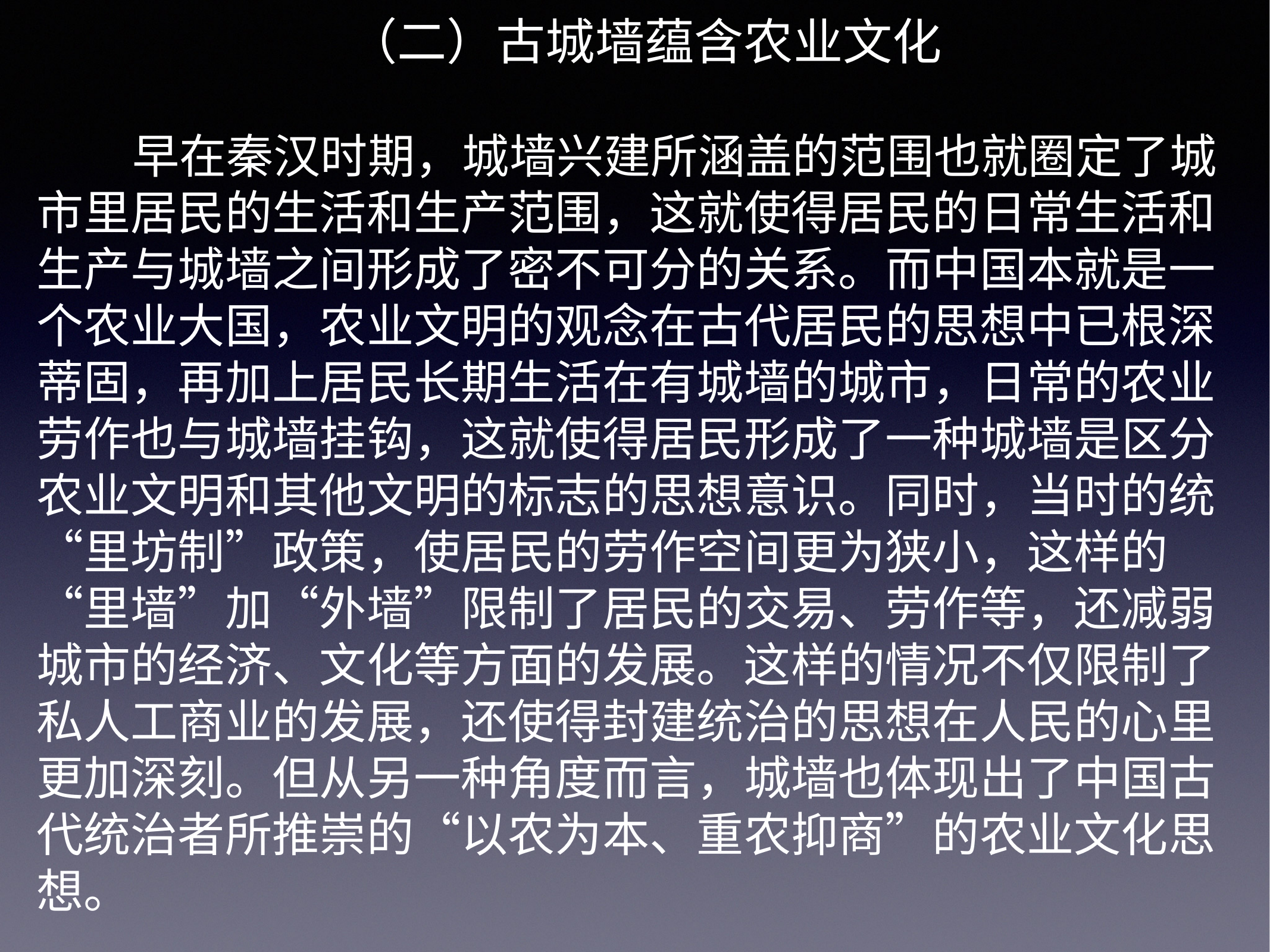

（二）古城墙蕴含农业文化

        早在秦汉时期，城墙兴建所涵盖的范围也就圈定了城市里居民的生活和生产范围，这就使得居民的日常生活和生产与城墙之间形成了密不可分的关系。而中国本就是一个农业大国，农业文明的观念在古代居民的思想中已根深蒂固，再加上居民长期生活在有城墙的城市，日常的农业劳作也与城墙挂钩，这就使得居民形成了一种城墙是区分农业文明和其他文明的标志的思想意识。同时，当时的统“里坊制”政策，使居民的劳作空间更为狭小，这样的“里墙”加“外墙”限制了居民的交易、劳作等，还减弱城市的经济、文化等方面的发展。这样的情况不仅限制了私人工商业的发展，还使得封建统治的思想在人民的心里更加深刻。但从另一种角度而言，城墙也体现出了中国古代统治者所推崇的“以农为本、重农抑商”的农业文化思想。